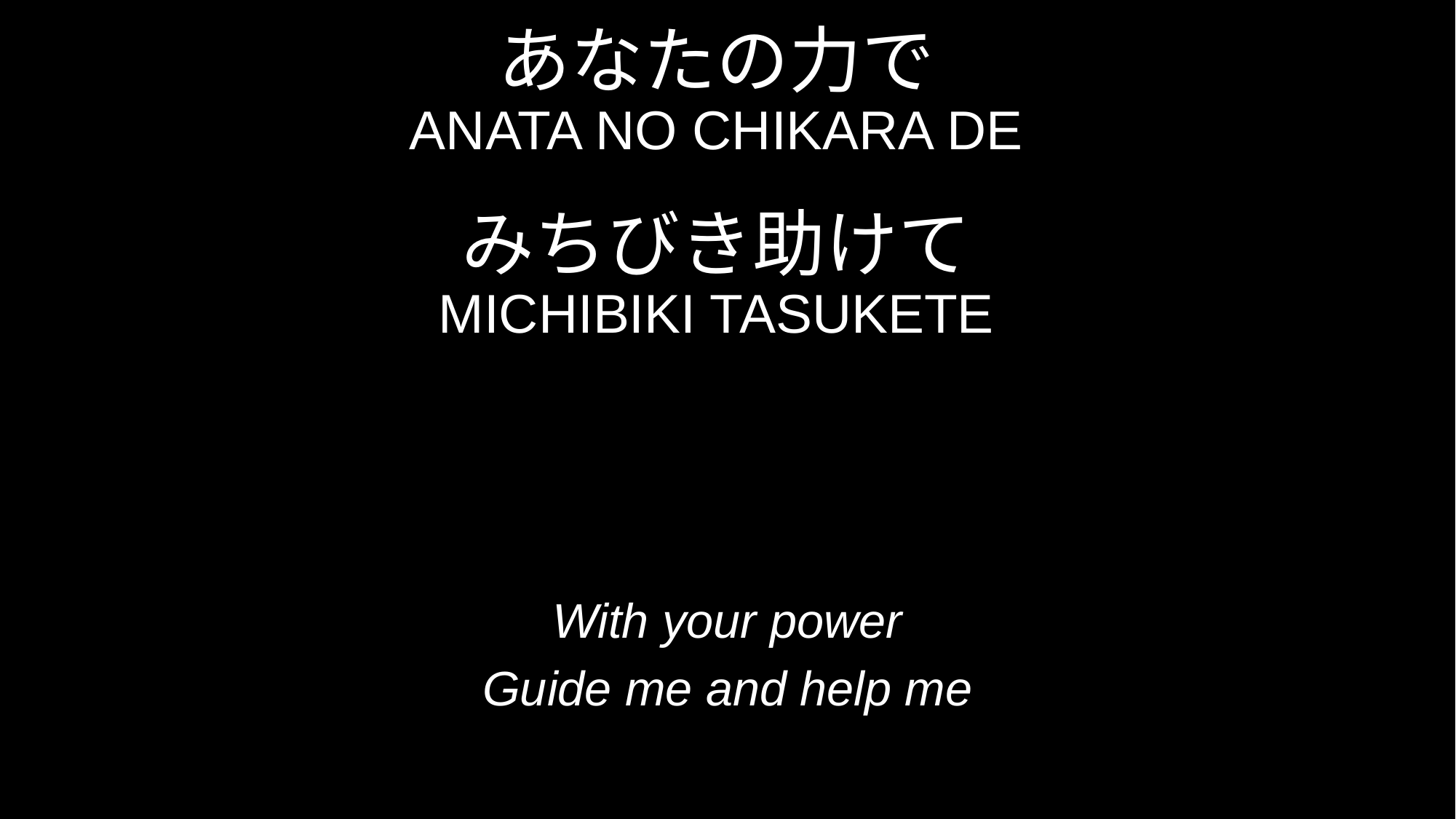

# あなたの力で ANATA NO CHIKARA DE みちびき助けて MICHIBIKI TASUKETE
With your power
Guide me and help me